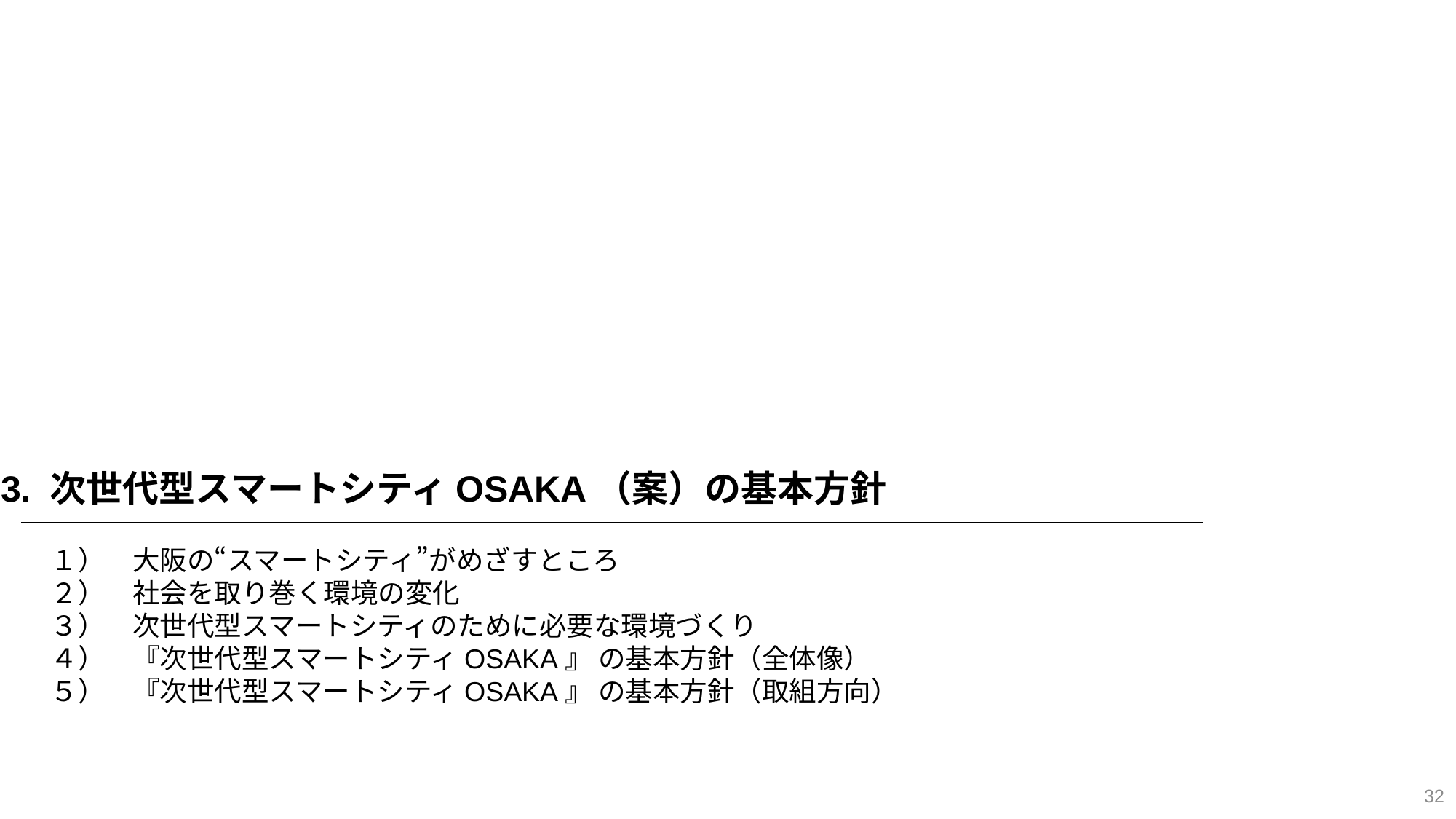

3. 次世代型スマートシティOSAKA（案）の基本方針
１）　大阪の“スマートシティ”がめざすところ
２）　社会を取り巻く環境の変化
３）　次世代型スマートシティのために必要な環境づくり
４）　『次世代型スマートシティOSAKA』 の基本方針（全体像）
５）　『次世代型スマートシティOSAKA』 の基本方針（取組方向）
32